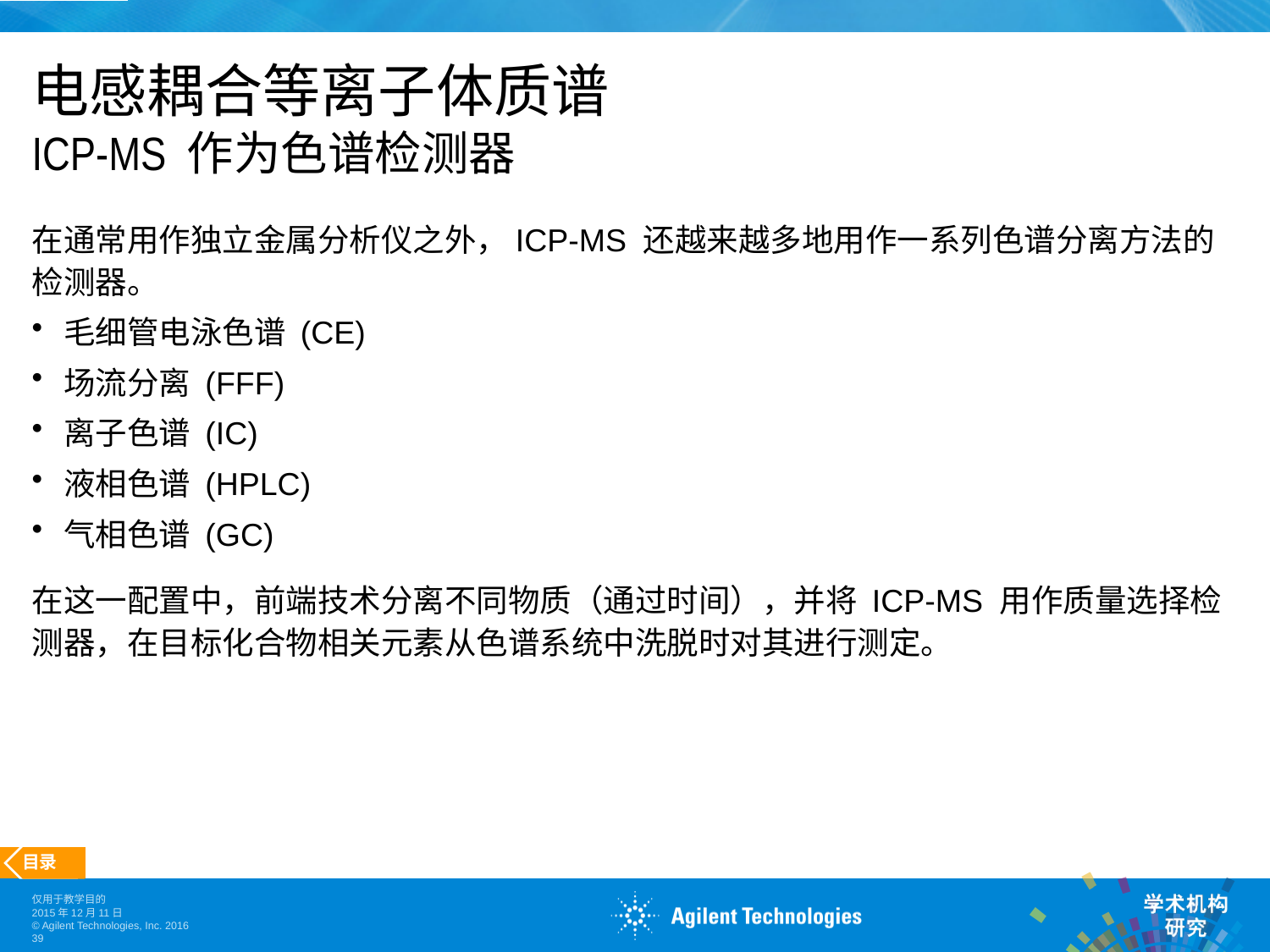

# 电感耦合等离子体质谱 ICP-MS 作为色谱检测器
在通常用作独立金属分析仪之外，ICP-MS 还越来越多地用作一系列色谱分离方法的检测器。
毛细管电泳色谱 (CE)
场流分离 (FFF)
离子色谱 (IC)
液相色谱 (HPLC)
气相色谱 (GC)
在这一配置中，前端技术分离不同物质（通过时间），并将 ICP-MS 用作质量选择检测器，在目标化合物相关元素从色谱系统中洗脱时对其进行测定。
目录